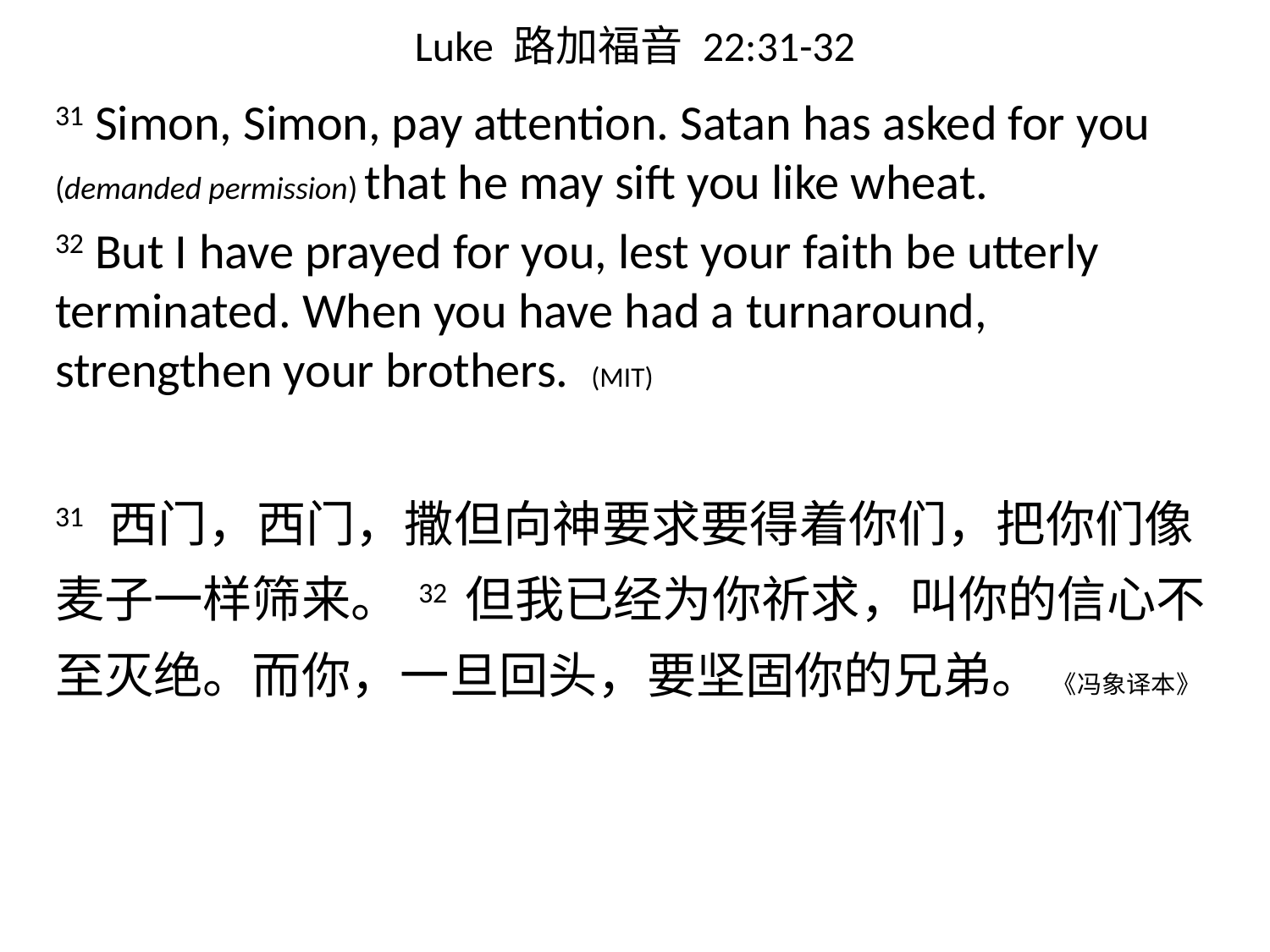

# Luke 路加福音 22:31-32
31 Simon, Simon, pay attention. Satan has asked for you (demanded permission) that he may sift you like wheat.
32 But I have prayed for you, lest your faith be utterly terminated. When you have had a turnaround, strengthen your brothers.  (MIT)

31  西门，西门，撒但向神要求要得着你们，把你们像麦子一样筛来。 32 但我已经为你祈求，叫你的信心不至灭绝。而你，一旦回头，要坚固你的兄弟。 《冯象译本》